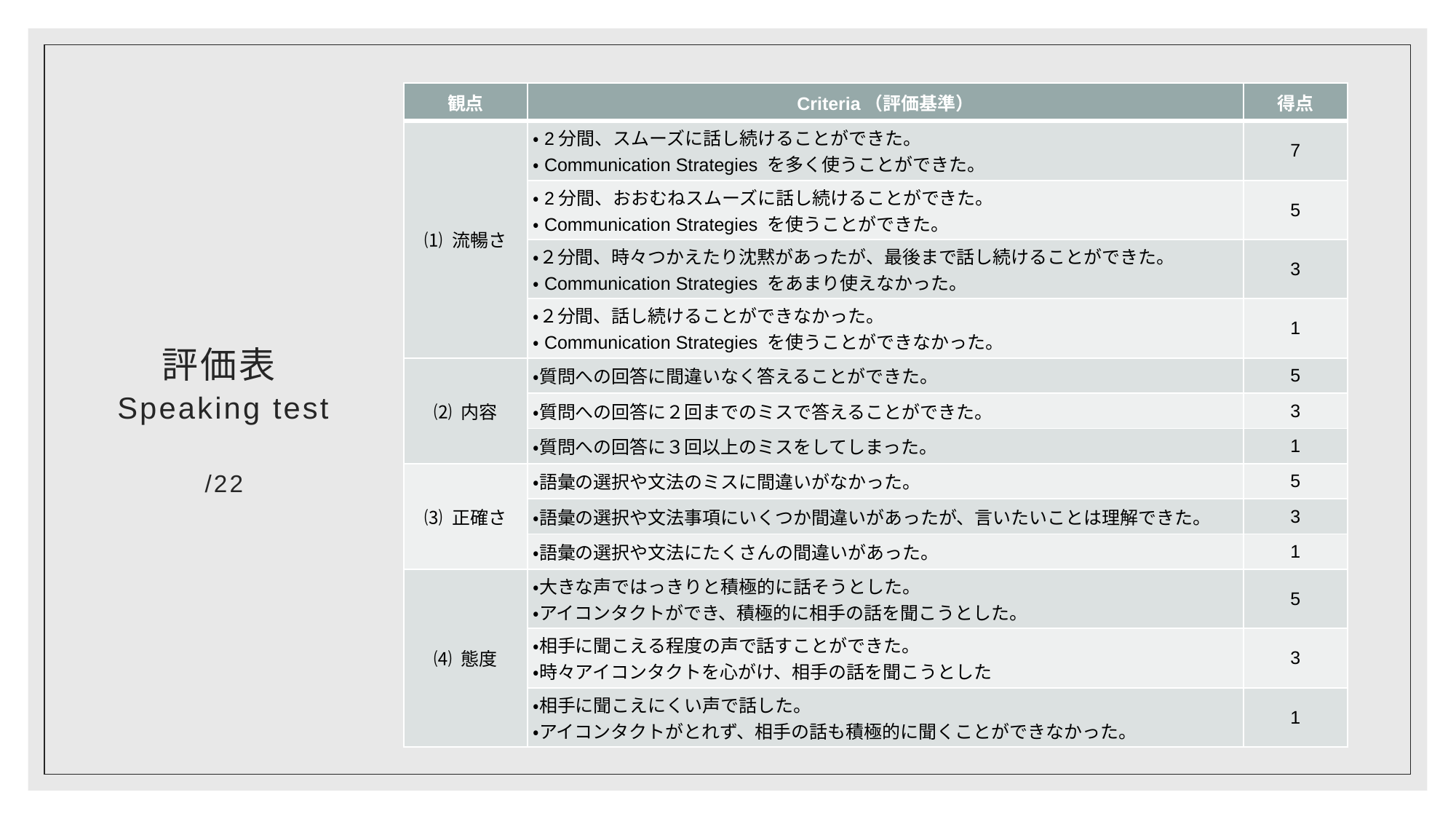

| 観点 | Criteria（評価基準） | 得点 |
| --- | --- | --- |
| ⑴ 流暢さ | ・2分間、スムーズに話し続けることができた。 ・Communication Strategies を多く使うことができた。 | 7 |
|  | ・2分間、おおむねスムーズに話し続けることができた。 ・Communication Strategies を使うことができた。 | 5 |
|  | ・２分間、時々つかえたり沈黙があったが、最後まで話し続けることができた。 ・Communication Strategies をあまり使えなかった。 | 3 |
|  | ・２分間、話し続けることができなかった。 ・Communication Strategies を使うことができなかった。 | 1 |
| ⑵ 内容 | ・質問への回答に間違いなく答えることができた。 | 5 |
|  | ・質問への回答に２回までのミスで答えることができた。 | 3 |
|  | ・質問への回答に３回以上のミスをしてしまった。 | 1 |
| ⑶ 正確さ | ・語彙の選択や文法のミスに間違いがなかった。 | 5 |
|  | ・語彙の選択や文法事項にいくつか間違いがあったが、言いたいことは理解できた。 | 3 |
|  | ・語彙の選択や文法にたくさんの間違いがあった。 | 1 |
| ⑷ 態度 | ・大きな声ではっきりと積極的に話そうとした。 ・アイコンタクトができ、積極的に相手の話を聞こうとした。 | 5 |
|  | ・相手に聞こえる程度の声で話すことができた。 ・時々アイコンタクトを心がけ、相手の話を聞こうとした | 3 |
|  | ・相手に聞こえにくい声で話した。 ・アイコンタクトがとれず、相手の話も積極的に聞くことができなかった。 | 1 |
# 評価表Speaking test /22